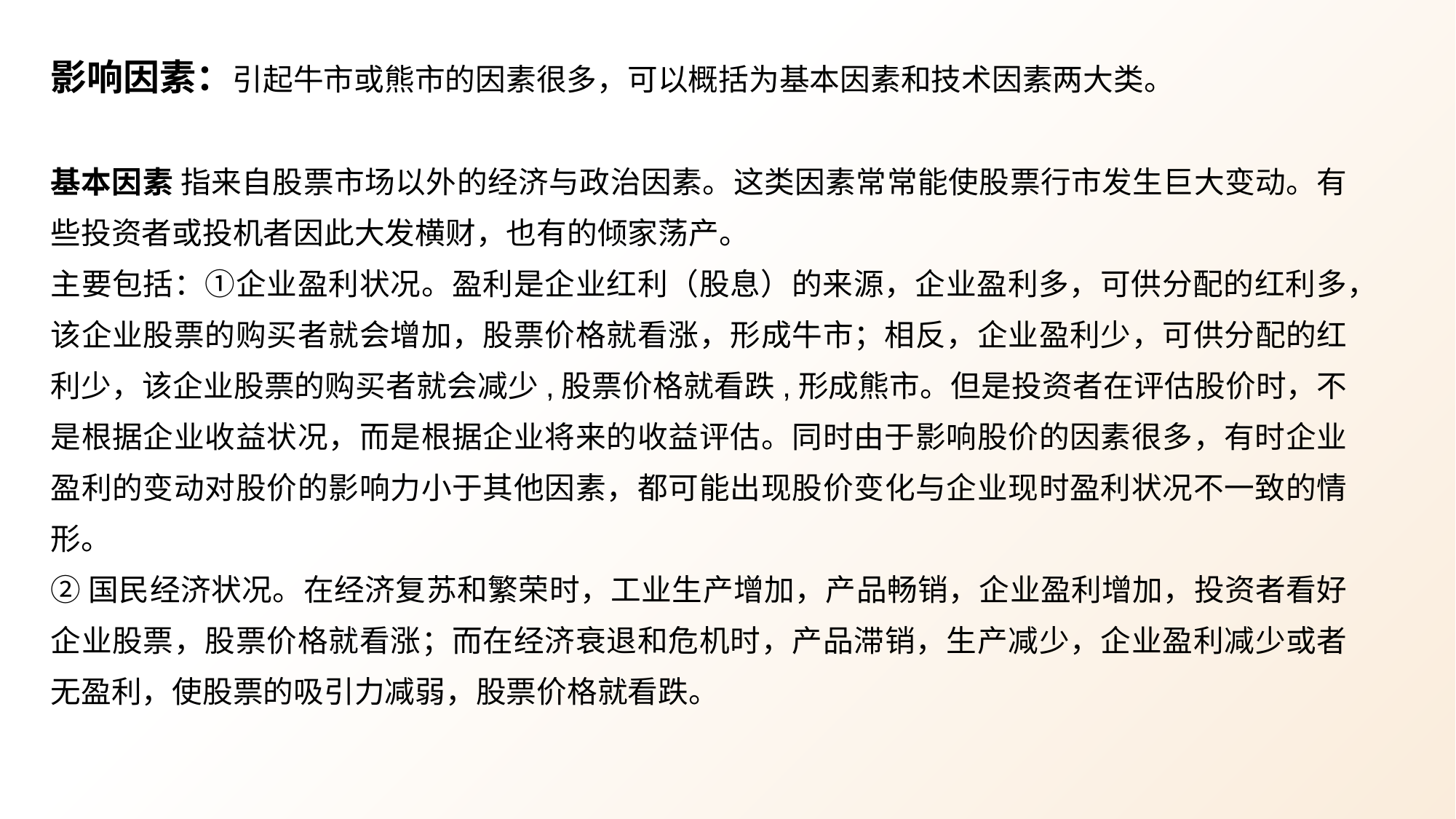

影响因素：引起牛市或熊市的因素很多，可以概括为基本因素和技术因素两大类。

基本因素 指来自股票市场以外的经济与政治因素。这类因素常常能使股票行市发生巨大变动。有些投资者或投机者因此大发横财，也有的倾家荡产。
主要包括：①企业盈利状况。盈利是企业红利（股息）的来源，企业盈利多，可供分配的红利多，该企业股票的购买者就会增加，股票价格就看涨，形成牛市；相反，企业盈利少，可供分配的红利少，该企业股票的购买者就会减少,股票价格就看跌,形成熊市。但是投资者在评估股价时，不是根据企业收益状况，而是根据企业将来的收益评估。同时由于影响股价的因素很多，有时企业盈利的变动对股价的影响力小于其他因素，都可能出现股价变化与企业现时盈利状况不一致的情形。
②国民经济状况。在经济复苏和繁荣时，工业生产增加，产品畅销，企业盈利增加，投资者看好企业股票，股票价格就看涨；而在经济衰退和危机时，产品滞销，生产减少，企业盈利减少或者无盈利，使股票的吸引力减弱，股票价格就看跌。